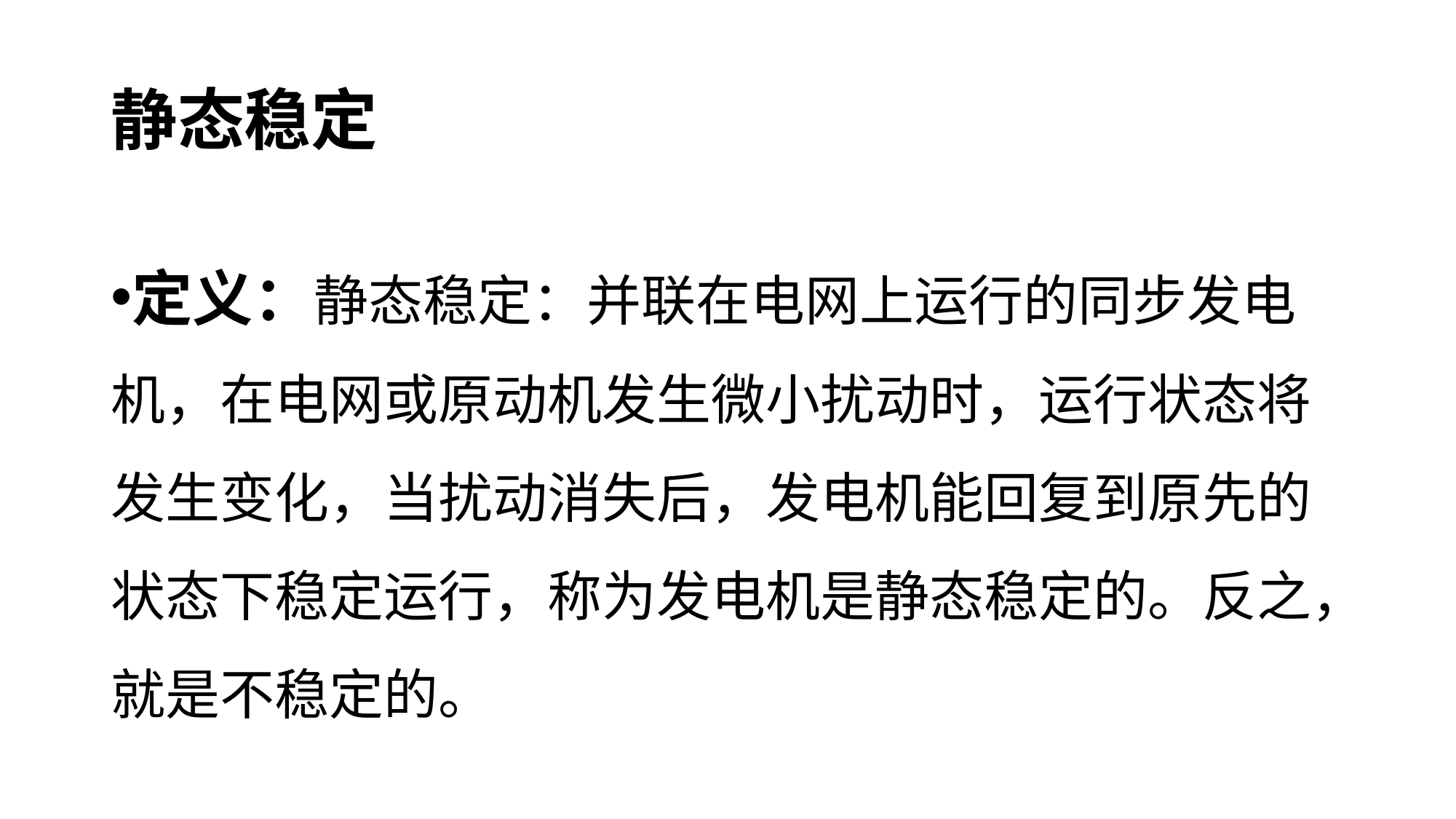

# 静态稳定
定义：静态稳定：并联在电网上运行的同步发电机，在电网或原动机发生微小扰动时，运行状态将发生变化，当扰动消失后，发电机能回复到原先的状态下稳定运行，称为发电机是静态稳定的。反之，就是不稳定的。